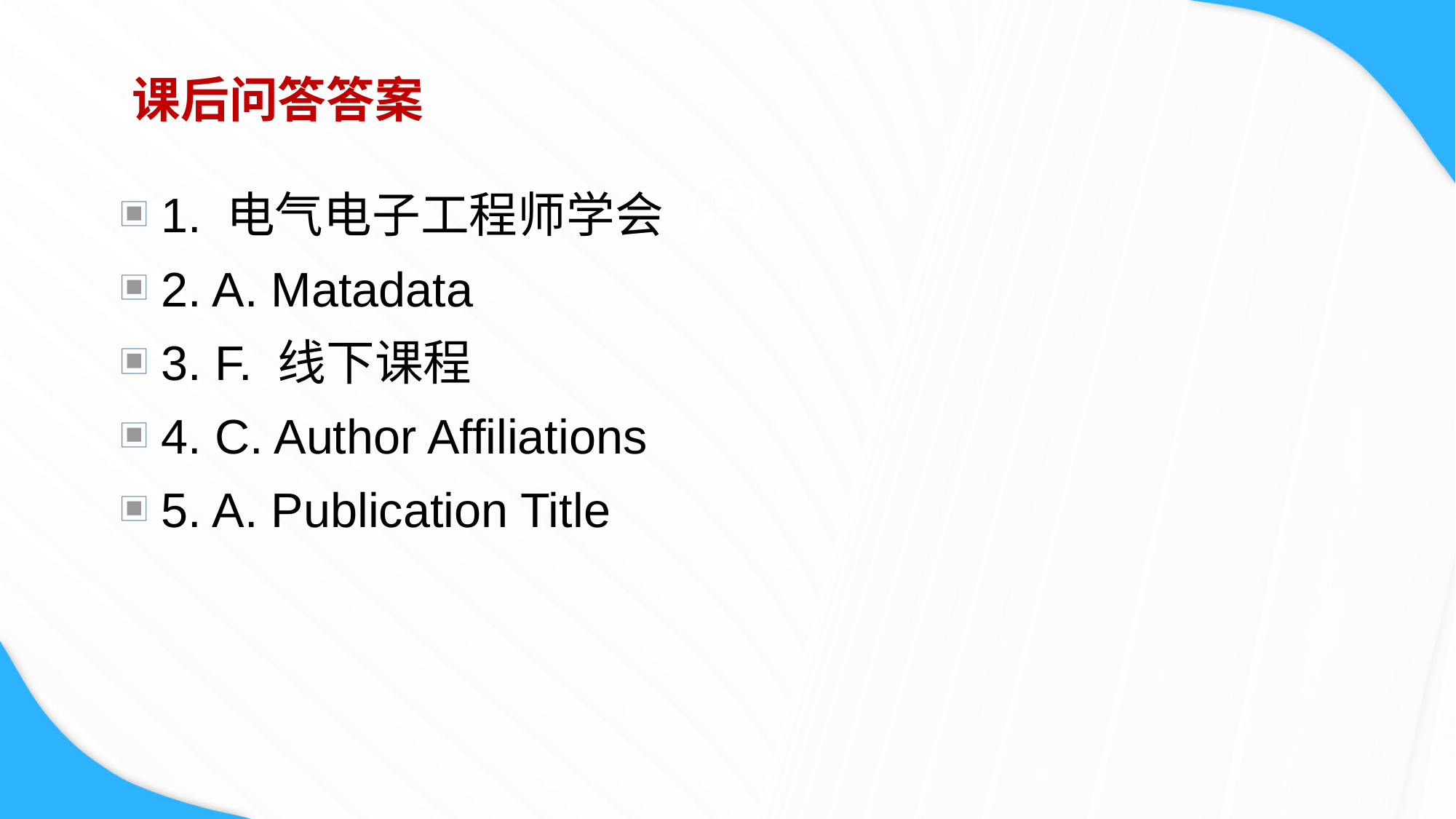

# 课后问答答案
1. 电气电子工程师学会
2. A. Matadata
3. F. 线下课程
4. C. Author Affiliations
5. A. Publication Title